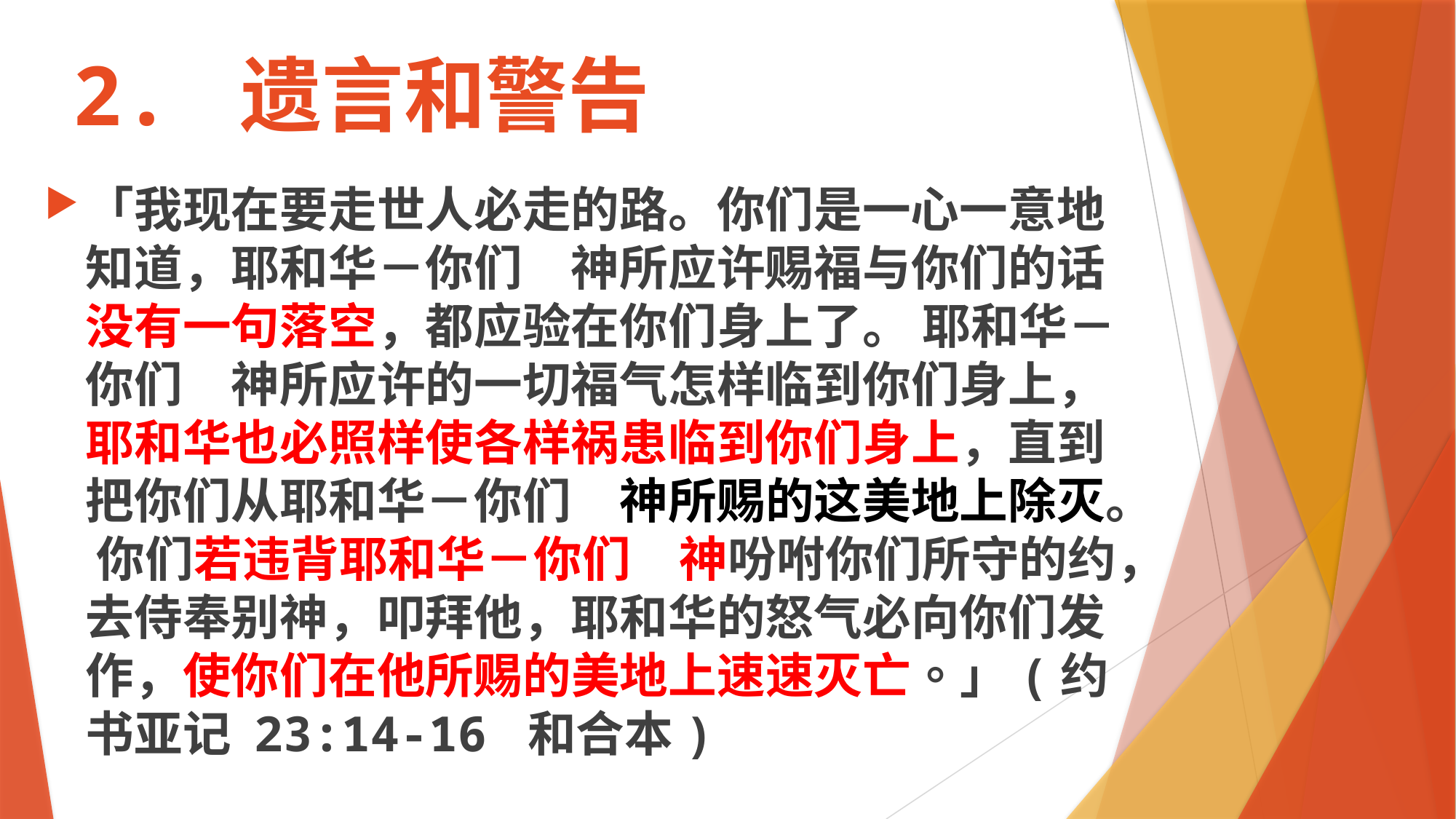

# 2. 遗言和警告
「我现在要走世人必走的路。你们是一心一意地知道，耶和华－你们　神所应许赐福与你们的话没有一句落空，都应验在你们身上了。 耶和华－你们　神所应许的一切福气怎样临到你们身上，耶和华也必照样使各样祸患临到你们身上，直到把你们从耶和华－你们　神所赐的这美地上除灭。 你们若违背耶和华－你们　神吩咐你们所守的约，去侍奉别神，叩拜他，耶和华的怒气必向你们发作，使你们在他所赐的美地上速速灭亡。」(约书亚记 23:14-16 和合本)